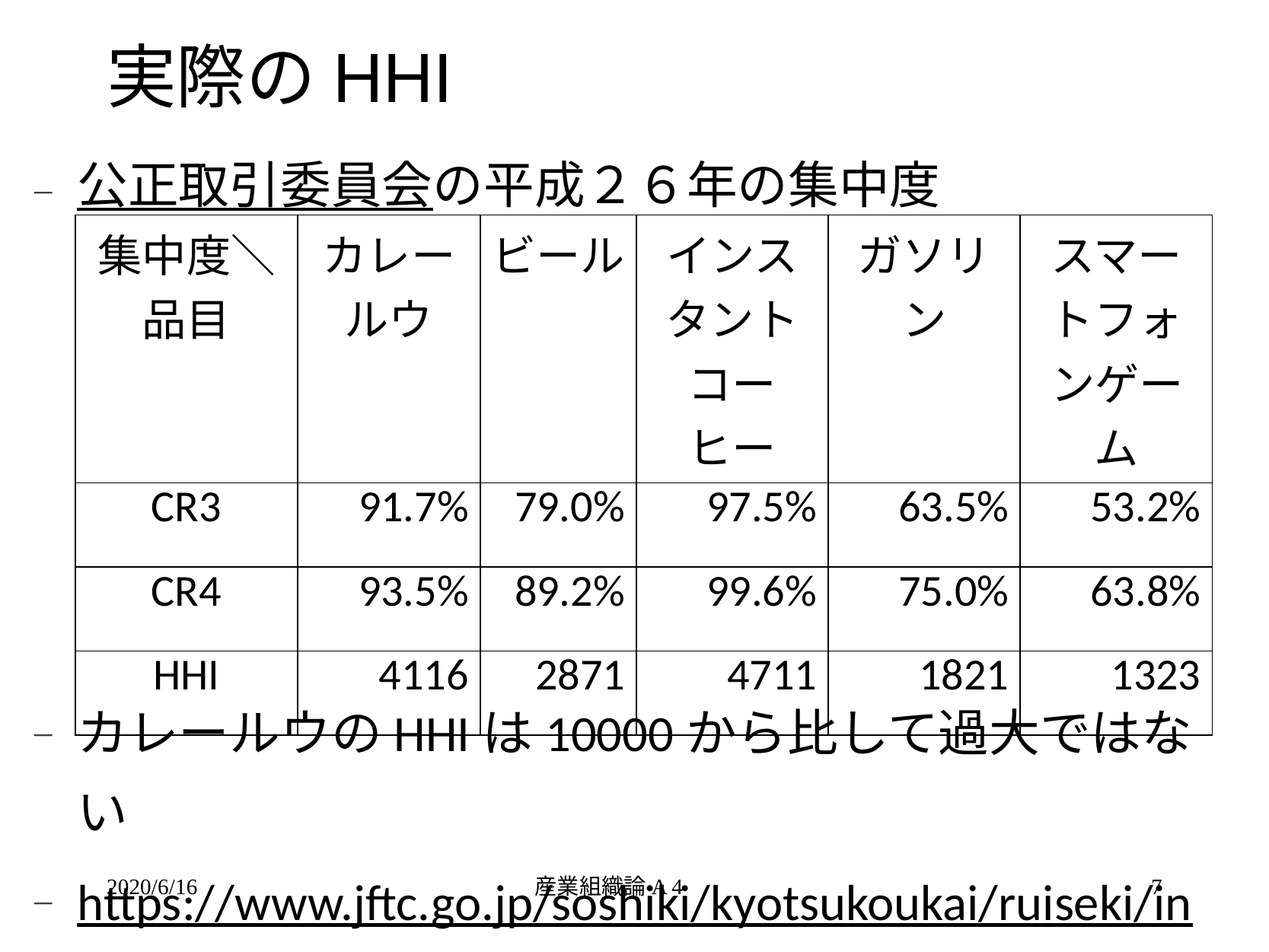

# 実際のHHI
公正取引委員会の平成２６年の集中度

カレールウのHHIは10000から比して過大ではない
https://www.jftc.go.jp/soshiki/kyotsukoukai/ruiseki/index.html

| 集中度＼品目 | カレールウ | ビール | インスタント コーヒー | ガソリン | スマートフォンゲーム |
| --- | --- | --- | --- | --- | --- |
| CR3 | 91.7% | 79.0% | 97.5% | 63.5% | 53.2% |
| CR4 | 93.5% | 89.2% | 99.6% | 75.0% | 63.8% |
| HHI | 4116 | 2871 | 4711 | 1821 | 1323 |
2020/6/16
産業組織論A 4
7